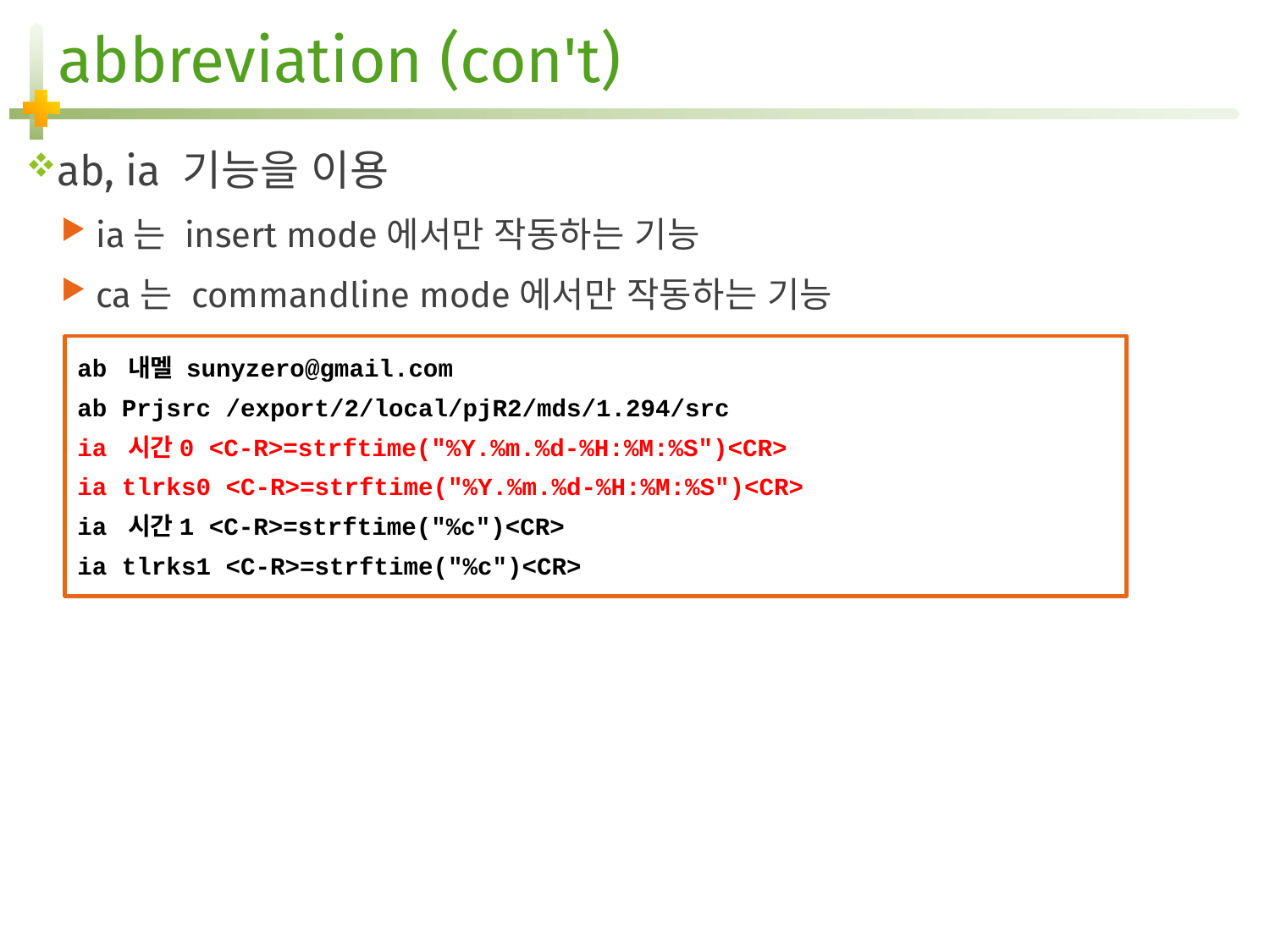

# abbreviation (con't)
ab, ia 기능을 이용
ia는 insert mode에서만 작동하는 기능
ca는 commandline mode에서만 작동하는 기능
ab 내멜 sunyzero@gmail.com
ab Prjsrc /export/2/local/pjR2/mds/1.294/src
ia 시간0 <C-R>=strftime("%Y.%m.%d-%H:%M:%S")<CR>
ia tlrks0 <C-R>=strftime("%Y.%m.%d-%H:%M:%S")<CR>
ia 시간1 <C-R>=strftime("%c")<CR>
ia tlrks1 <C-R>=strftime("%c")<CR>